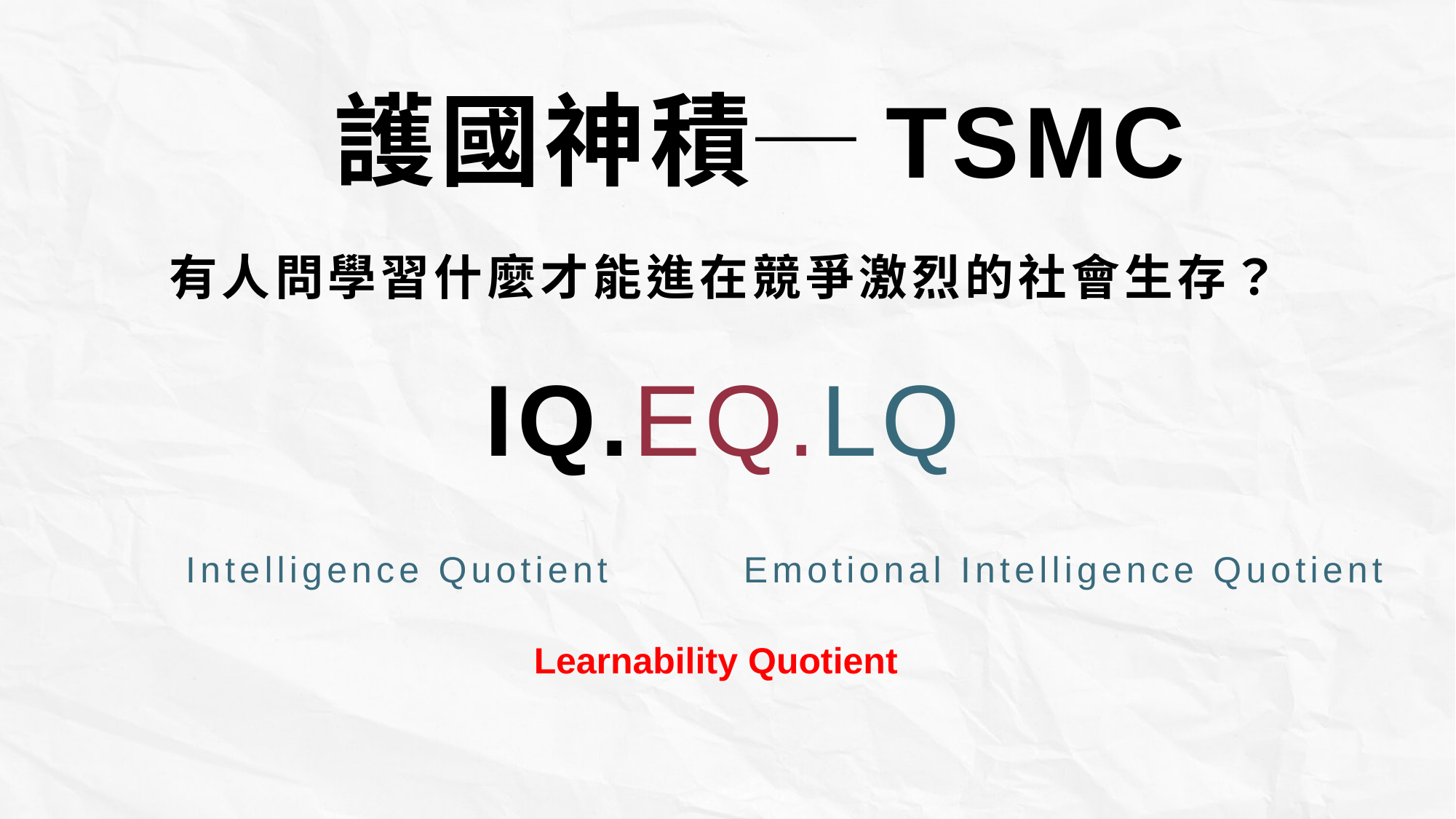

護國神積─TSMC
有人問學習什麼才能進在競爭激烈的社會生存？
IQ.EQ.LQ
Intelligence Quotient
Emotional Intelligence Quotient
Learnability Quotient